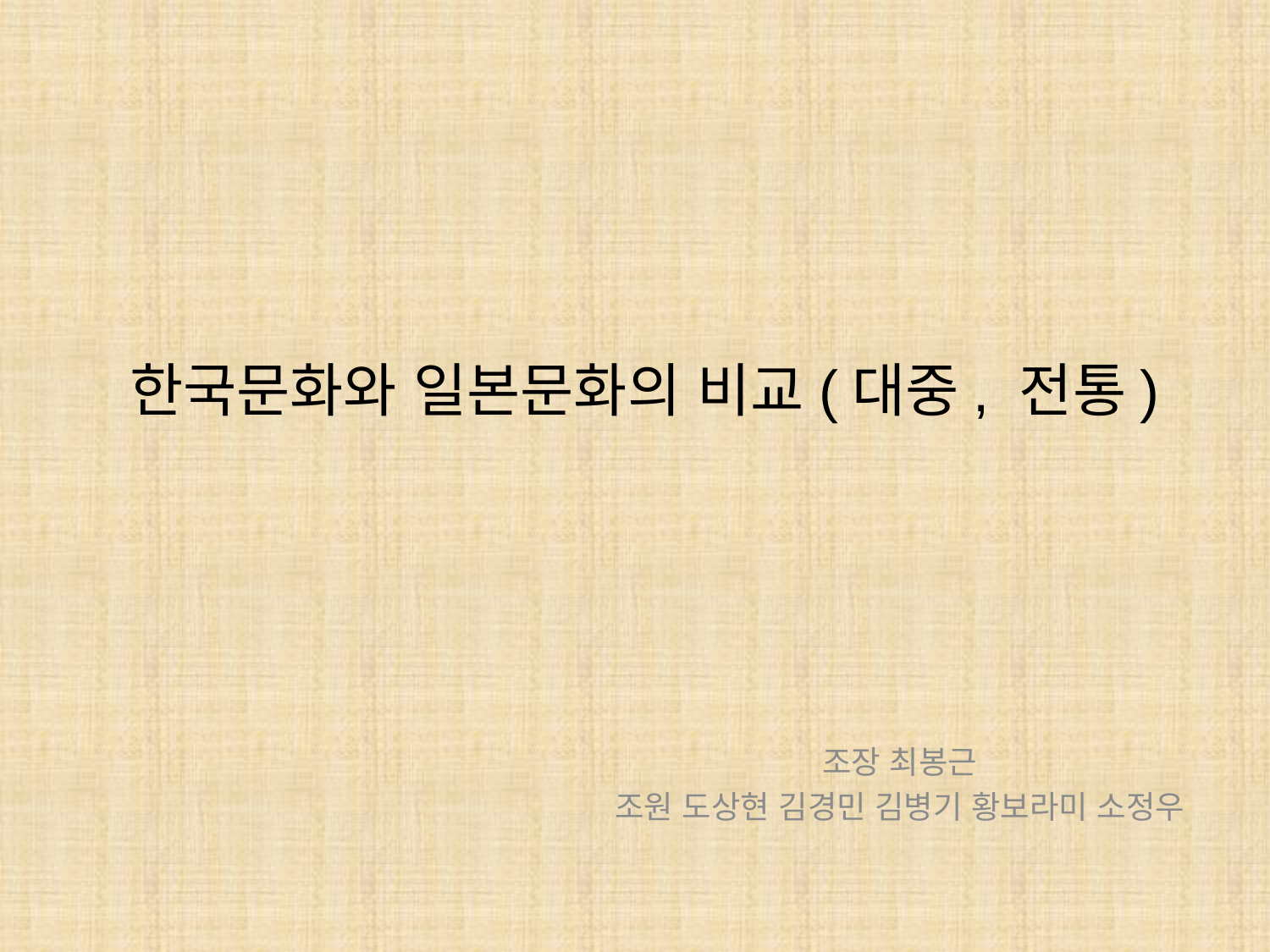

# 한국문화와 일본문화의 비교(대중, 전통)
조장 최봉근
조원 도상현 김경민 김병기 황보라미 소정우